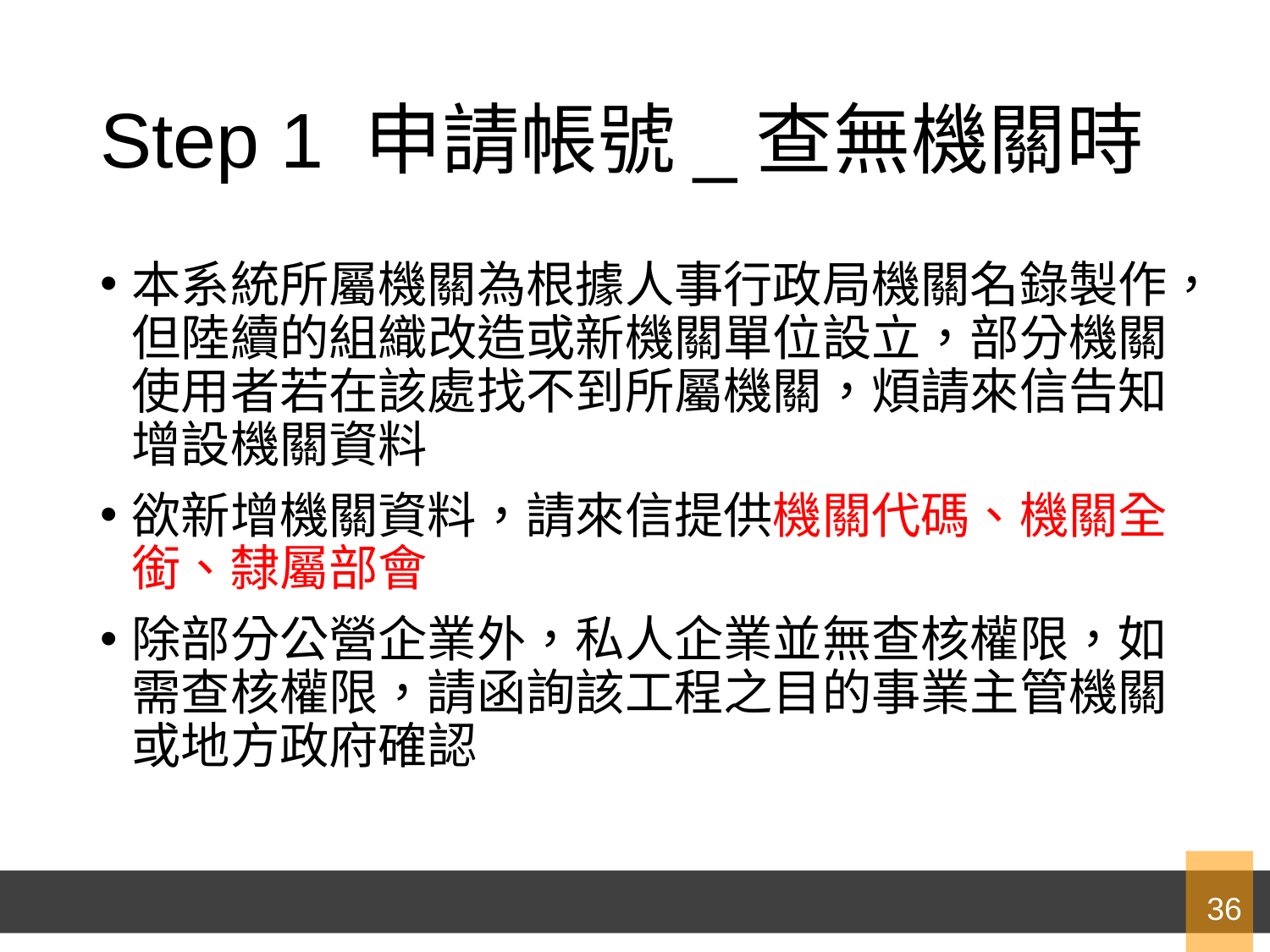

# Step 1 申請帳號_查無機關時
本系統所屬機關為根據人事行政局機關名錄製作，但陸續的組織改造或新機關單位設立，部分機關使用者若在該處找不到所屬機關，煩請來信告知增設機關資料
欲新增機關資料，請來信提供機關代碼、機關全銜、隸屬部會
除部分公營企業外，私人企業並無查核權限，如需查核權限，請函詢該工程之目的事業主管機關或地方政府確認
36